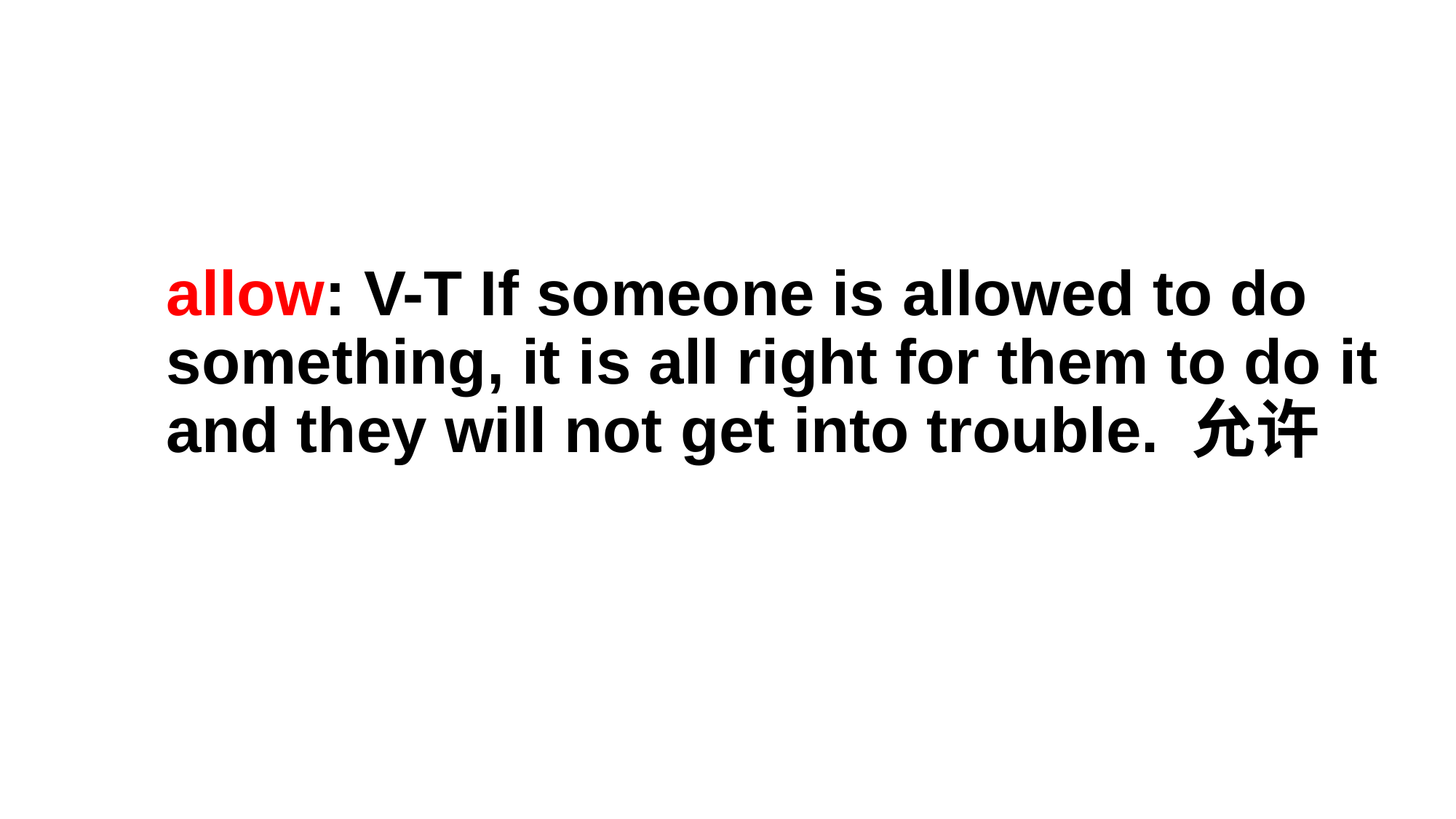

# allow: V-T If someone is allowed to do something, it is all right for them to do it and they will not get into trouble. 允许